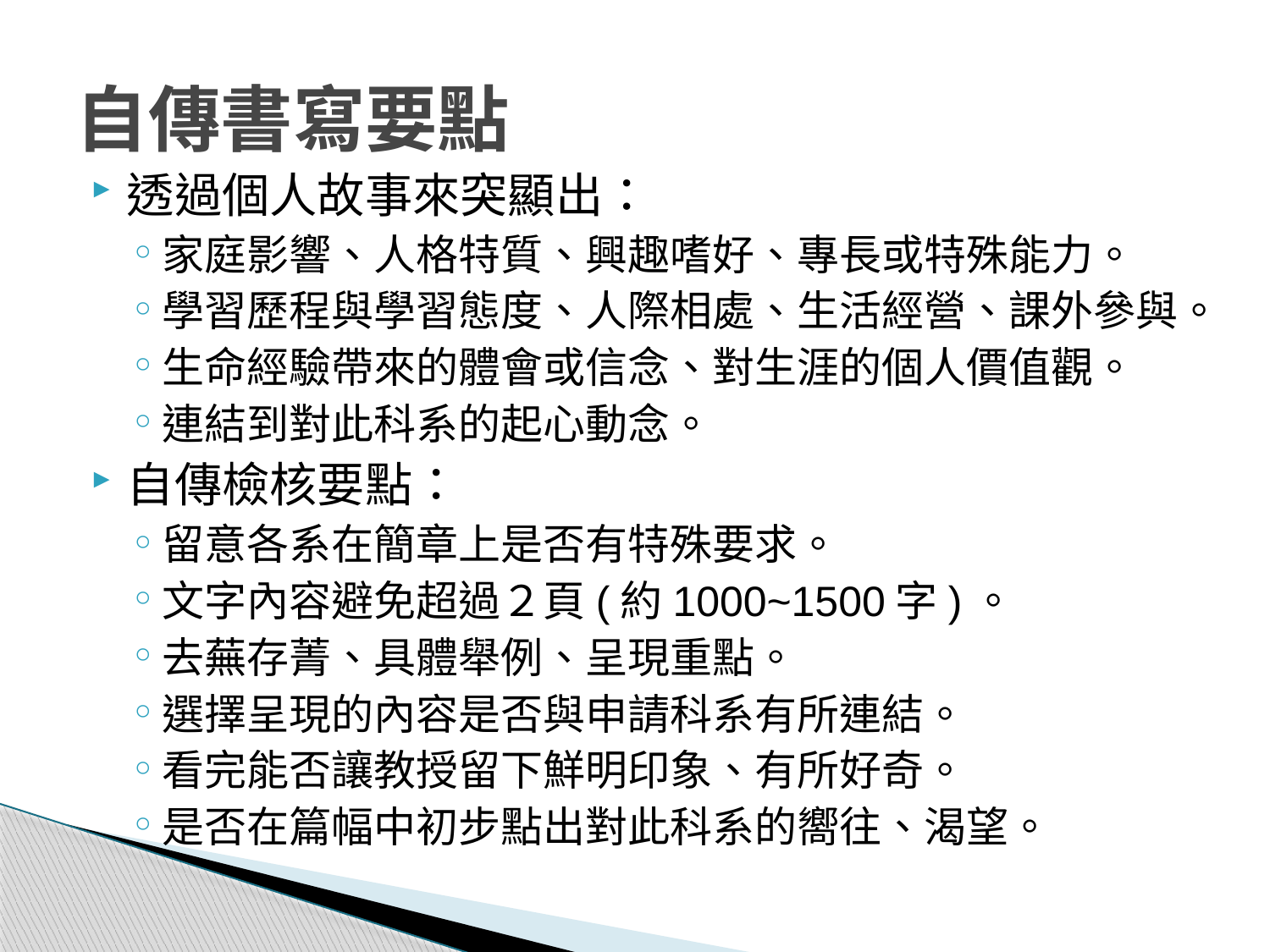

# 自傳書寫要點
透過個人故事來突顯出：
家庭影響、人格特質、興趣嗜好、專長或特殊能力。
學習歷程與學習態度、人際相處、生活經營、課外參與。
生命經驗帶來的體會或信念、對生涯的個人價值觀。
連結到對此科系的起心動念。
自傳檢核要點：
留意各系在簡章上是否有特殊要求。
文字內容避免超過２頁(約1000~1500字)。
去蕪存菁、具體舉例、呈現重點。
選擇呈現的內容是否與申請科系有所連結。
看完能否讓教授留下鮮明印象、有所好奇。
是否在篇幅中初步點出對此科系的嚮往、渴望。